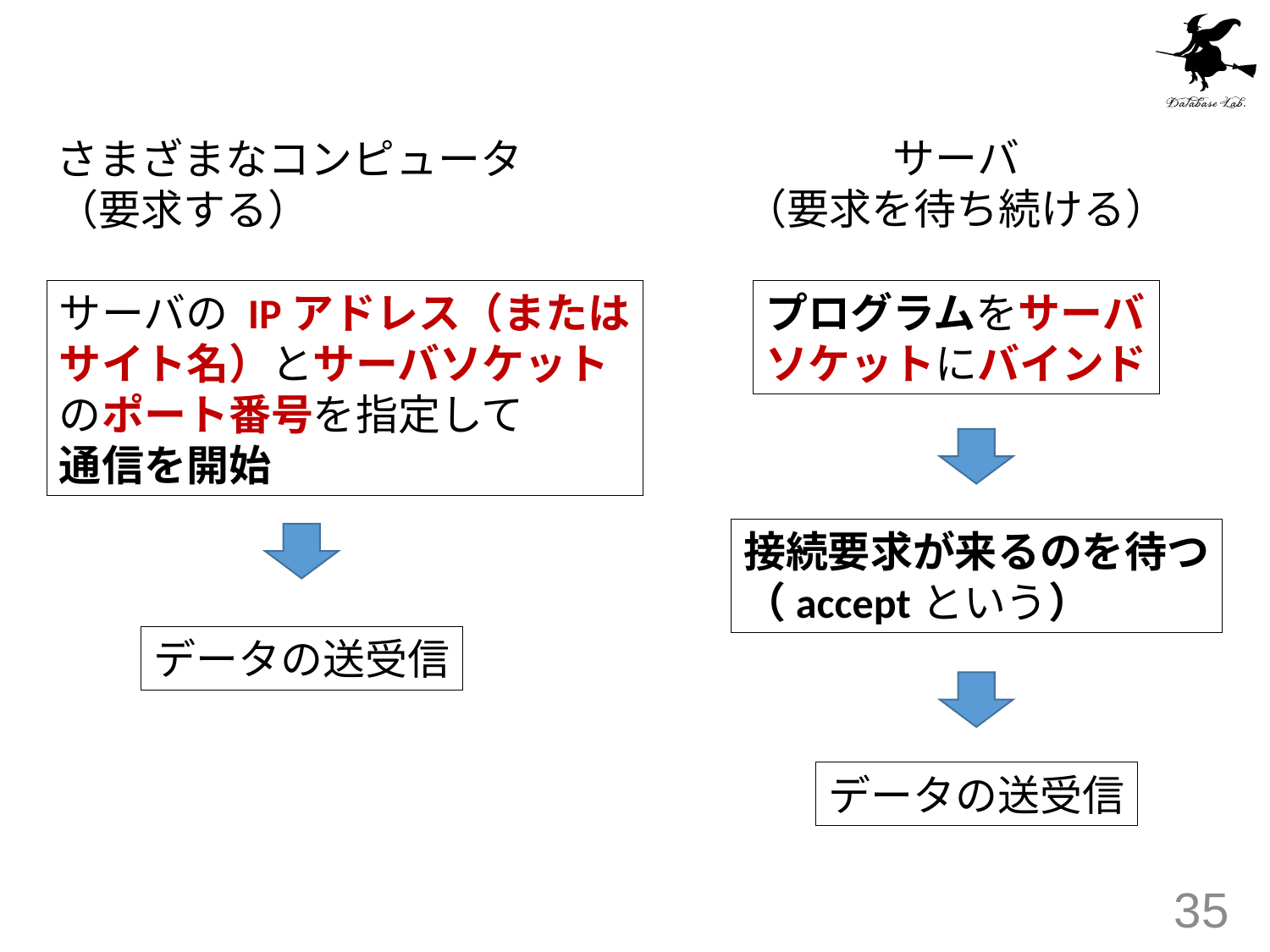

サーバ
（要求を待ち続ける）
さまざまなコンピュータ
（要求する）
サーバの IPアドレス（または
サイト名）とサーバソケット
のポート番号を指定して
通信を開始
プログラムをサーバ
ソケットにバインド

接続要求が来るのを待つ
（acceptという）

データの送受信

データの送受信
35